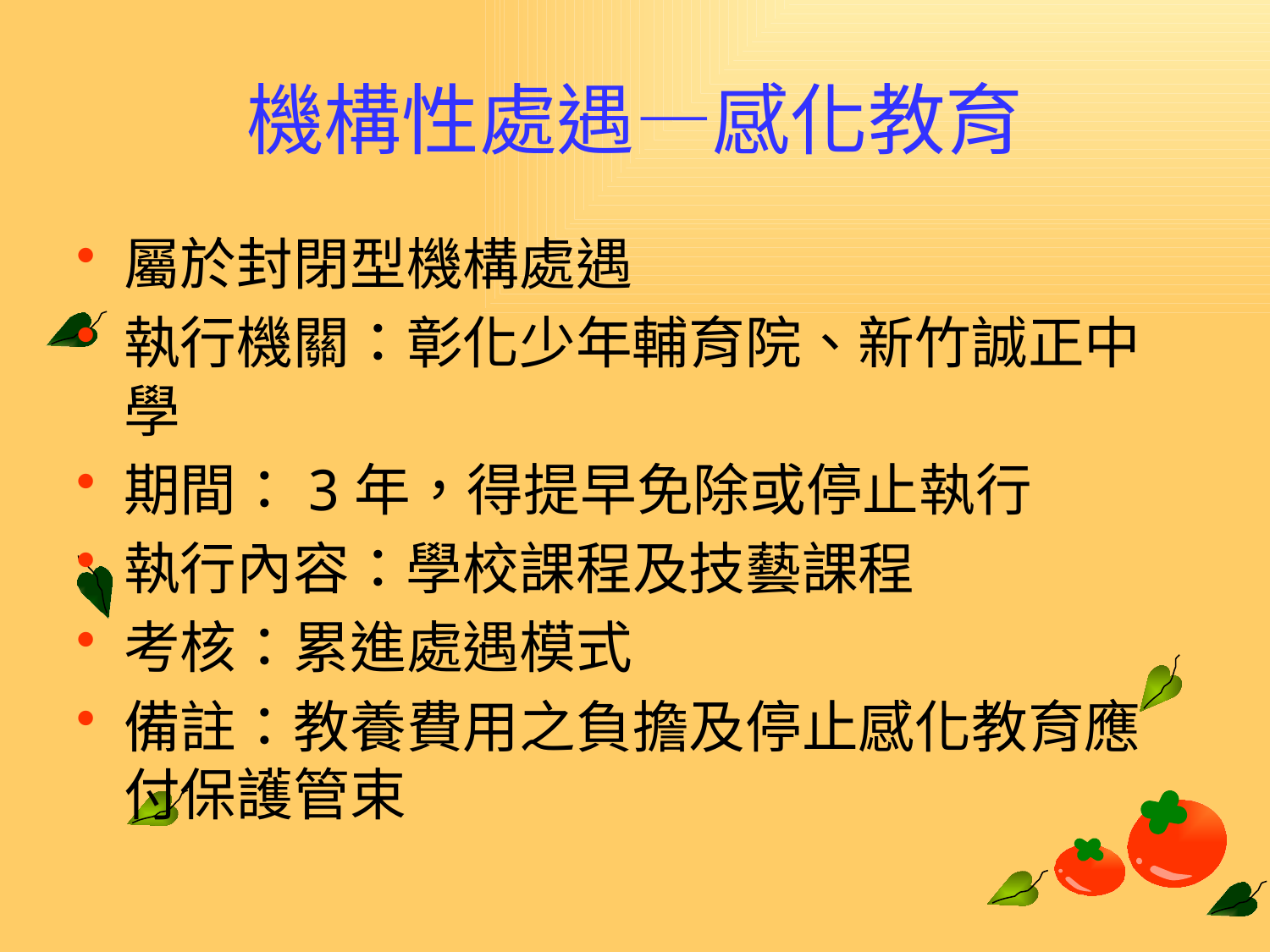

# 機構性處遇—感化教育
屬於封閉型機構處遇
執行機關：彰化少年輔育院、新竹誠正中學
期間：3年，得提早免除或停止執行
執行內容：學校課程及技藝課程
考核：累進處遇模式
備註：教養費用之負擔及停止感化教育應付保護管束